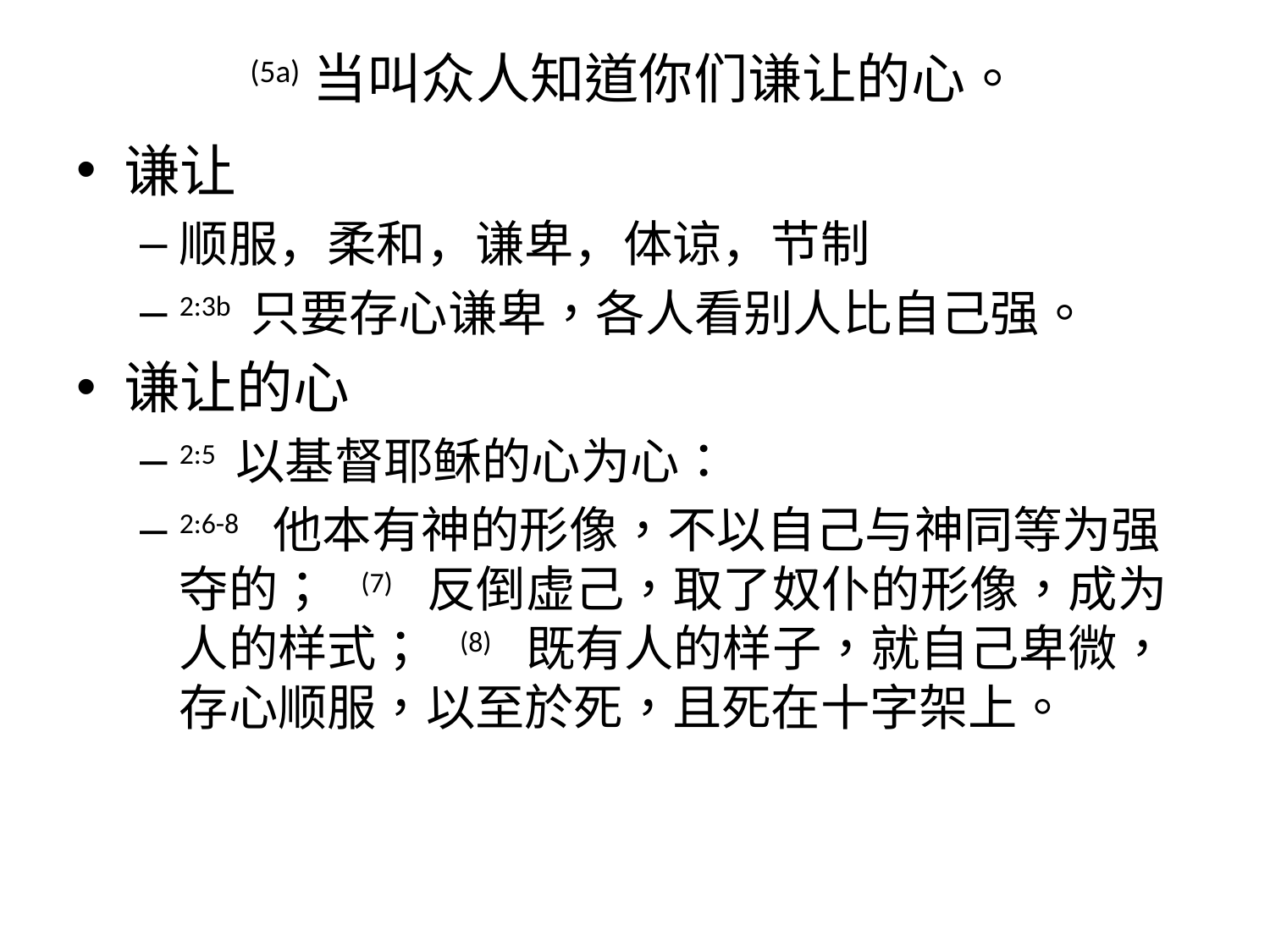

# (5a) 当叫众人知道你们谦让的心。
谦让
顺服，柔和，谦卑，体谅，节制
2:3b  只要存心谦卑，各人看别人比自己强。
谦让的心
2:5  以基督耶稣的心为心：
2:6-8  他本有神的形像，不以自己与神同等为强夺的；  (7)  反倒虚己，取了奴仆的形像，成为人的样式；  (8)  既有人的样子，就自己卑微，存心顺服，以至於死，且死在十字架上。